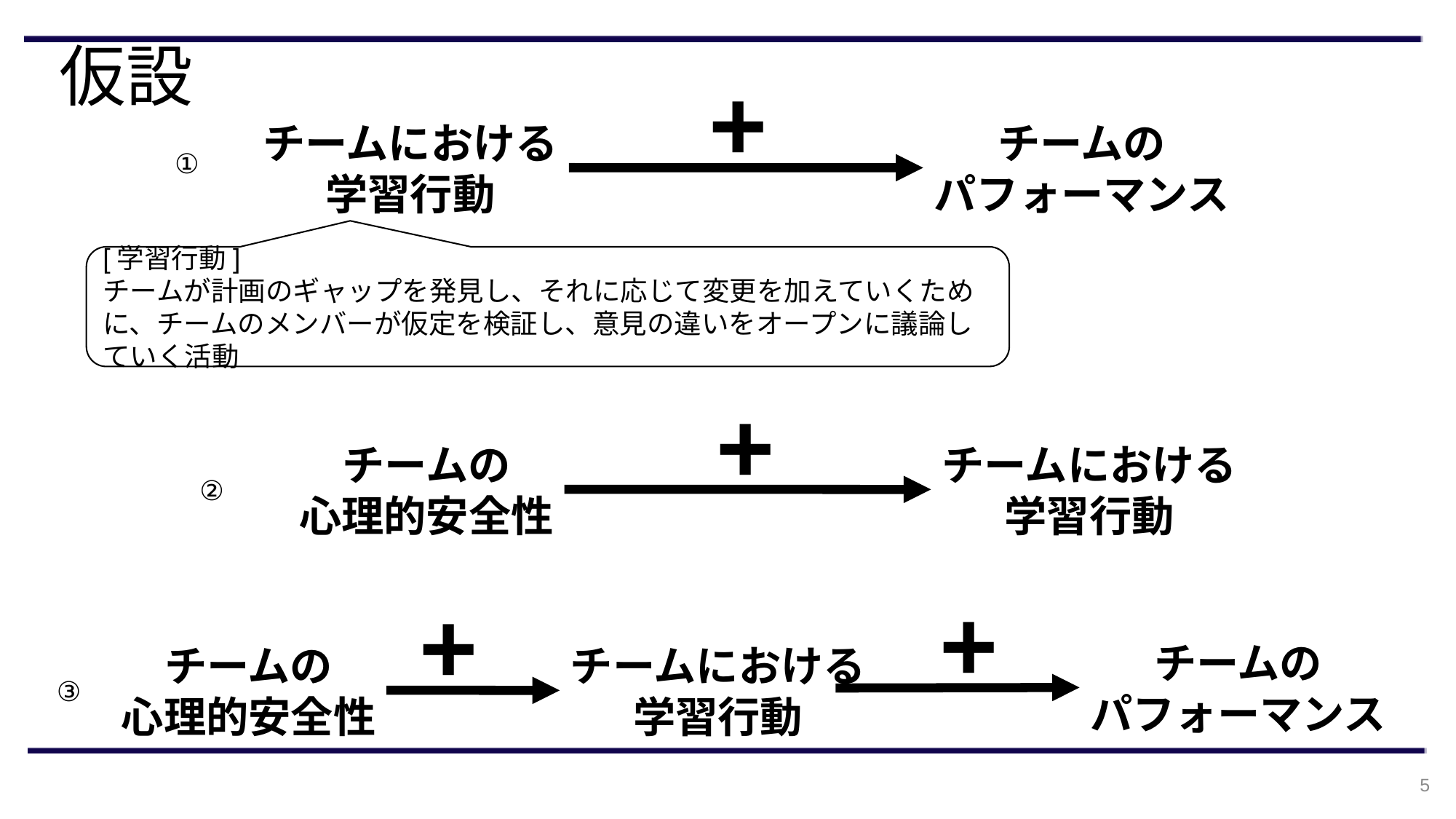

# 仮設
+
チームにおける
学習行動
チームの
パフォーマンス
①
[学習行動]
チームが計画のギャップを発見し、それに応じて変更を加えていくために、チームのメンバーが仮定を検証し、意見の違いをオープンに議論していく活動
+
チームの
心理的安全性
チームにおける
学習行動
②
+
+
チームの
パフォーマンス
チームの
心理的安全性
チームにおける
学習行動
③
5